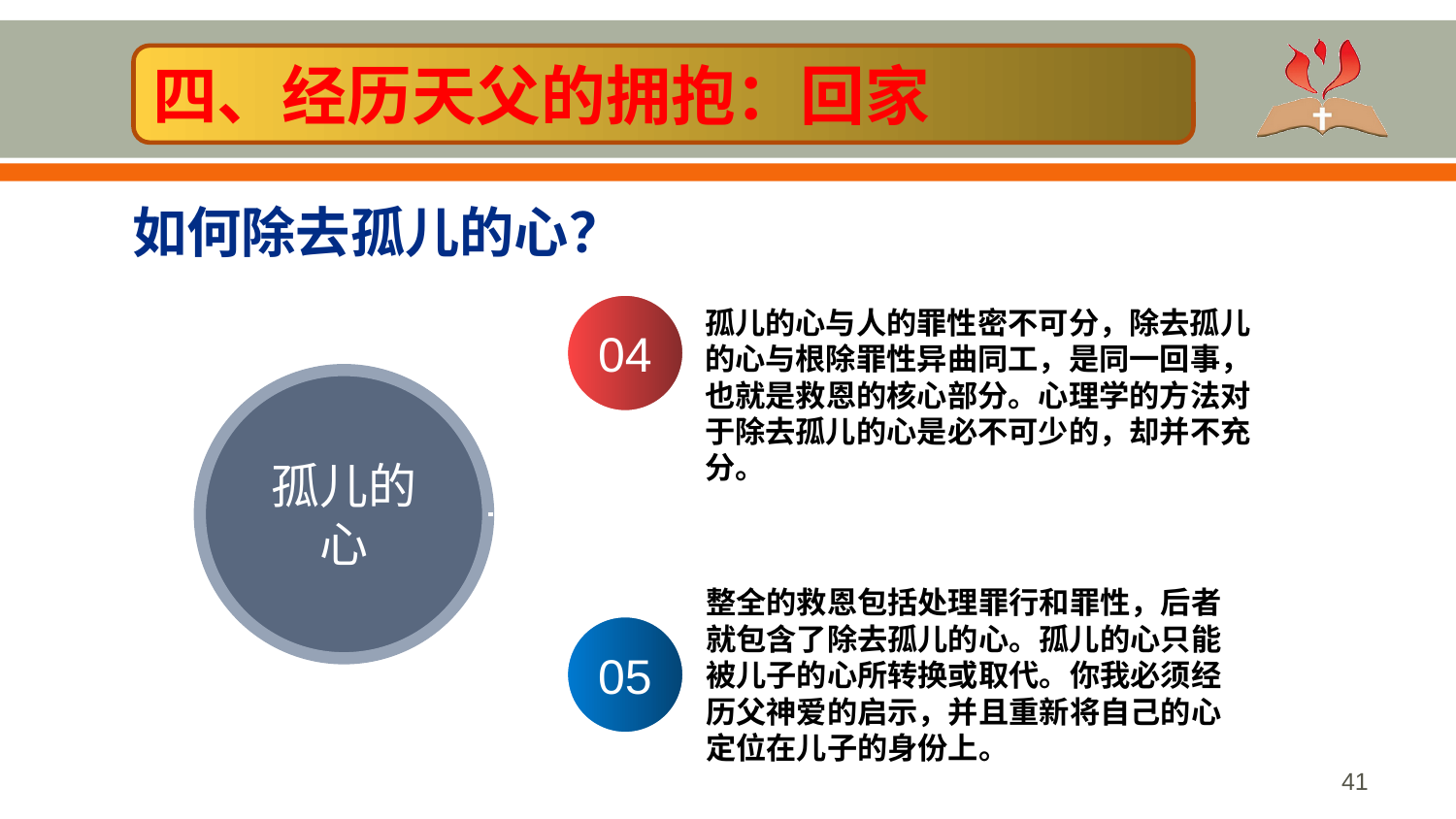

四、经历天父的拥抱：回家
如何除去孤儿的心？
04
孤儿的心与人的罪性密不可分，除去孤儿的心与根除罪性异曲同工，是同一回事，也就是救恩的核心部分。心理学的方法对于除去孤儿的心是必不可少的，却并不充分。
孤儿的心
05
整全的救恩包括处理罪行和罪性，后者就包含了除去孤儿的心。孤儿的心只能被儿子的心所转换或取代。你我必须经历父神爱的启示，并且重新将自己的心定位在儿子的身份上。
41